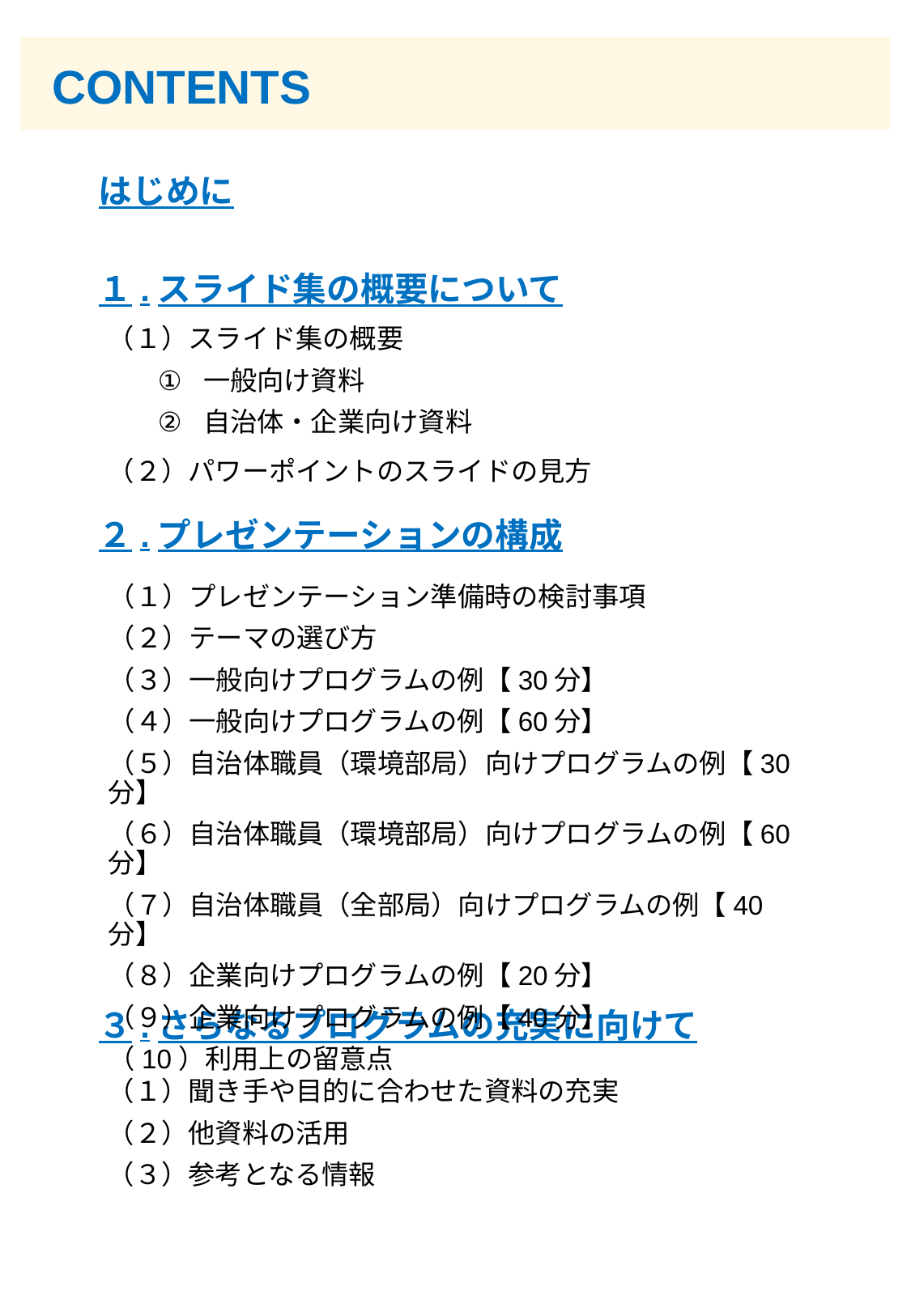

# CONTENTS
はじめに

１.スライド集の概要について

２.プレゼンテーションの構成

３.さらなるプログラムの充実に向けて
（１）スライド集の概要
一般向け資料
自治体・企業向け資料
（２）パワーポイントのスライドの見方
（１）プレゼンテーション準備時の検討事項
（２）テーマの選び方
（３）一般向けプログラムの例【30分】
（４）一般向けプログラムの例【60分】
（５）自治体職員（環境部局）向けプログラムの例【30分】
（６）自治体職員（環境部局）向けプログラムの例【60分】
（７）自治体職員（全部局）向けプログラムの例【40分】
（８）企業向けプログラムの例【20分】
（９）企業向けプログラムの例【40分】
（10）利用上の留意点

（１）聞き手や目的に合わせた資料の充実
（２）他資料の活用
（３）参考となる情報